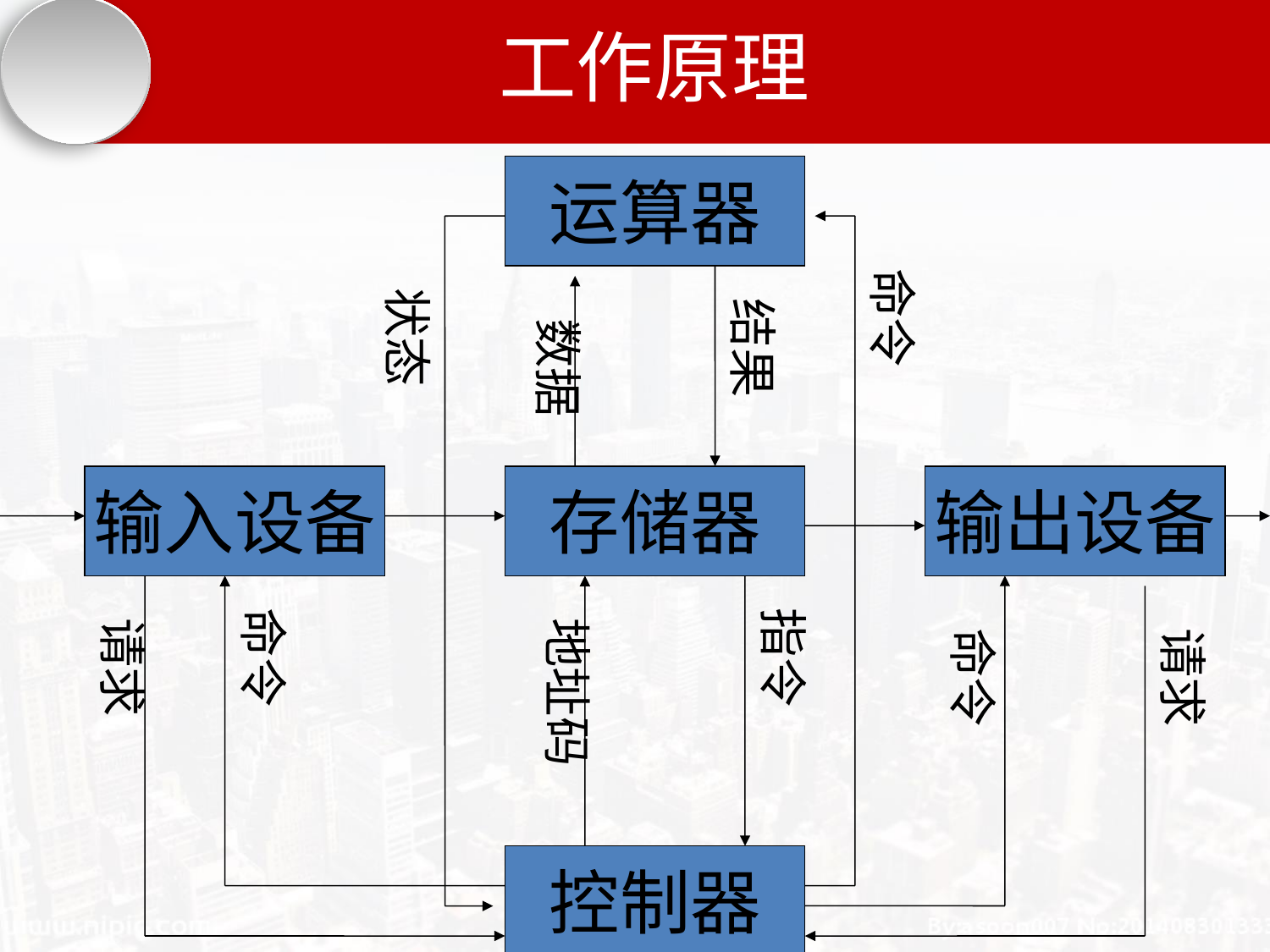

# 工作原理
运算器

命令

状态

结果
数据
输入设备
存储器
输出设备

命令
指令
请求
地址码
命令
请求

控制器
24